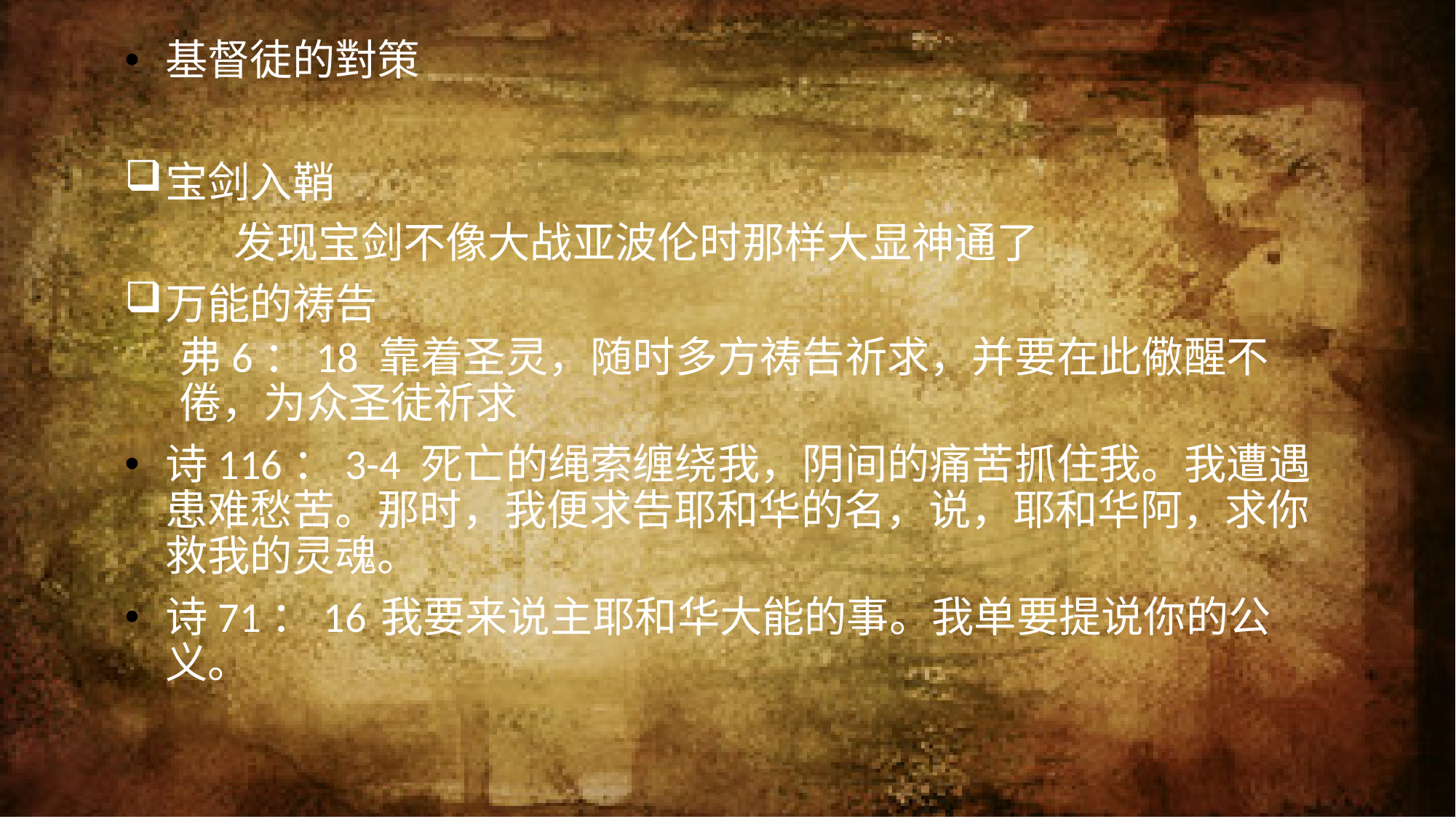

基督徒的對策

宝剑入鞘
	发现宝剑不像大战亚波伦时那样大显神通了
万能的祷告
弗6：18 靠着圣灵，随时多方祷告祈求，并要在此儆醒不倦，为众圣徒祈求
诗116：3-4 死亡的绳索缠绕我，阴间的痛苦抓住我。我遭遇患难愁苦。那时，我便求告耶和华的名，说，耶和华阿，求你救我的灵魂。
诗71：16 我要来说主耶和华大能的事。我单要提说你的公义。